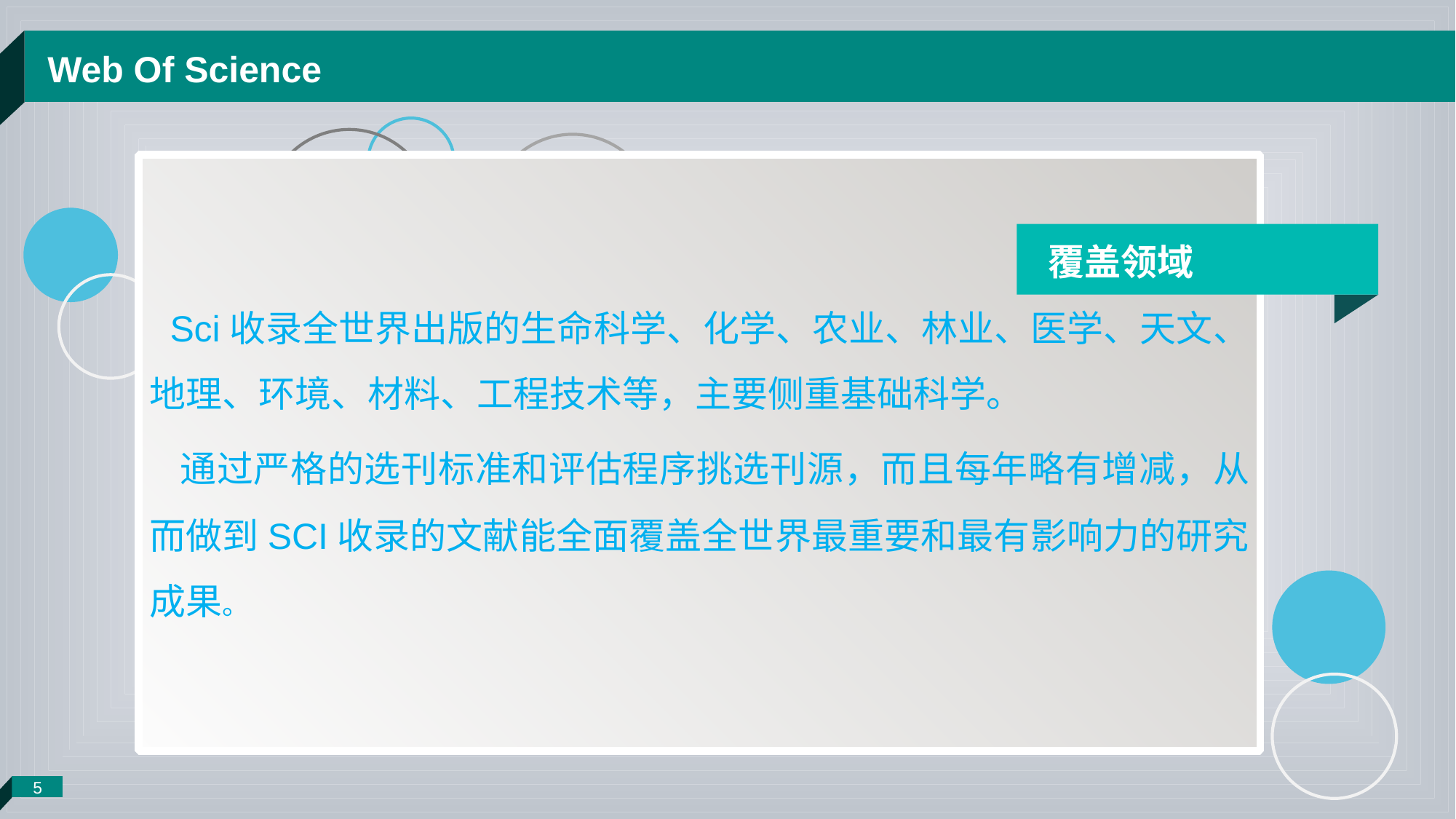

5

Web Of Science

  Sci收录全世界出版的生命科学、化学、农业、林业、医学、天文、地理、环境、材料、工程技术等，主要侧重基础科学。
  通过严格的选刊标准和评估程序挑选刊源，而且每年略有增减，从而做到SCI收录的文献能全面覆盖全世界最重要和最有影响力的研究成果。

覆盖领域